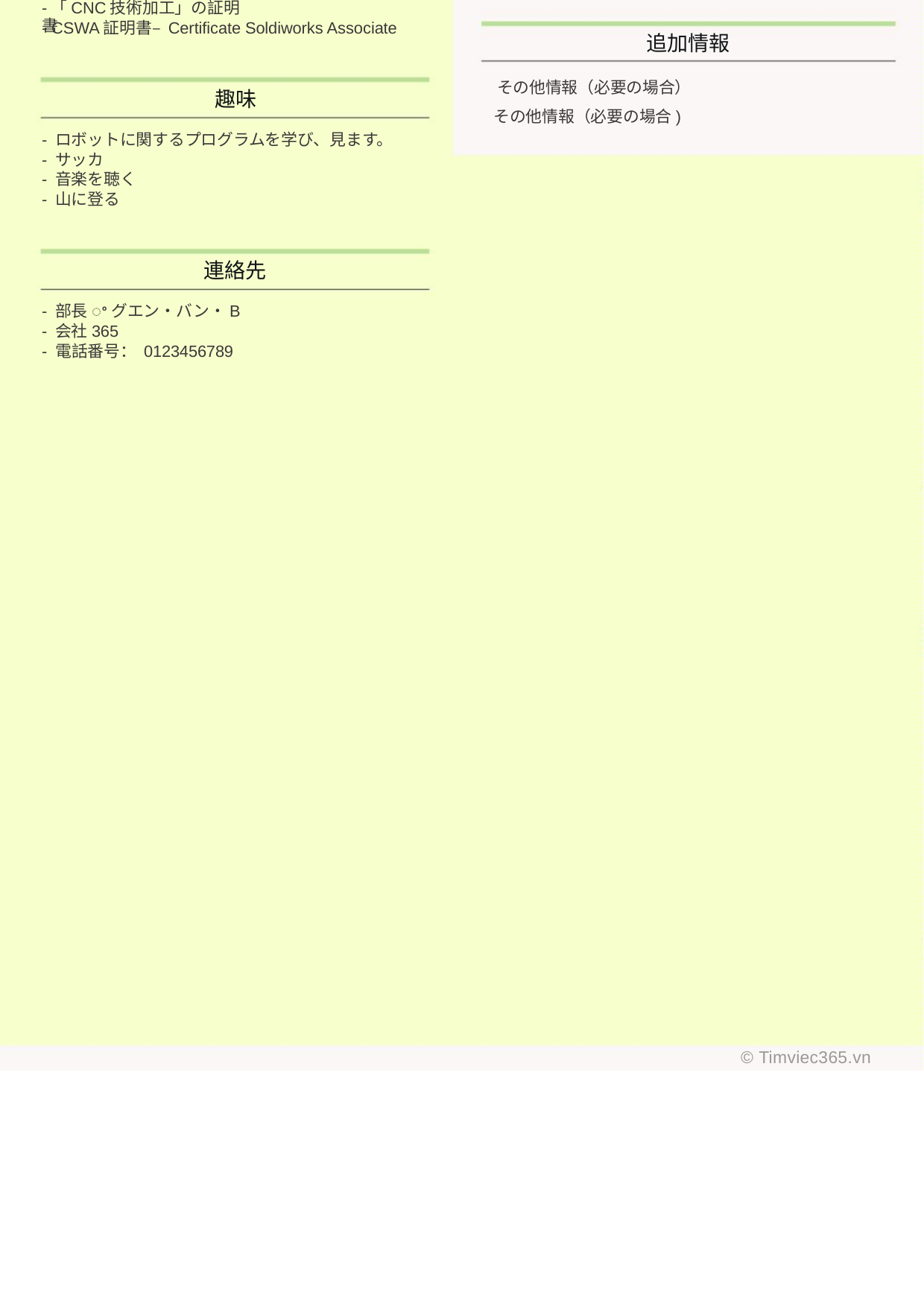

-「CNC技術加工」の証明書
- CSWA証明書– Certificate Soldiworks Associate
追加情報
その他情報（必要の場合）
その他情報（必要の場合)
趣味
- ロボットに関するプログラムを学び、見ます。
- サッカ
- 音楽を聴く
- 山に登る
連絡先
- 部長ꢀグエン・バン・B
- 会社365
- 電話番号： 0123456789
© Timviec365.vn